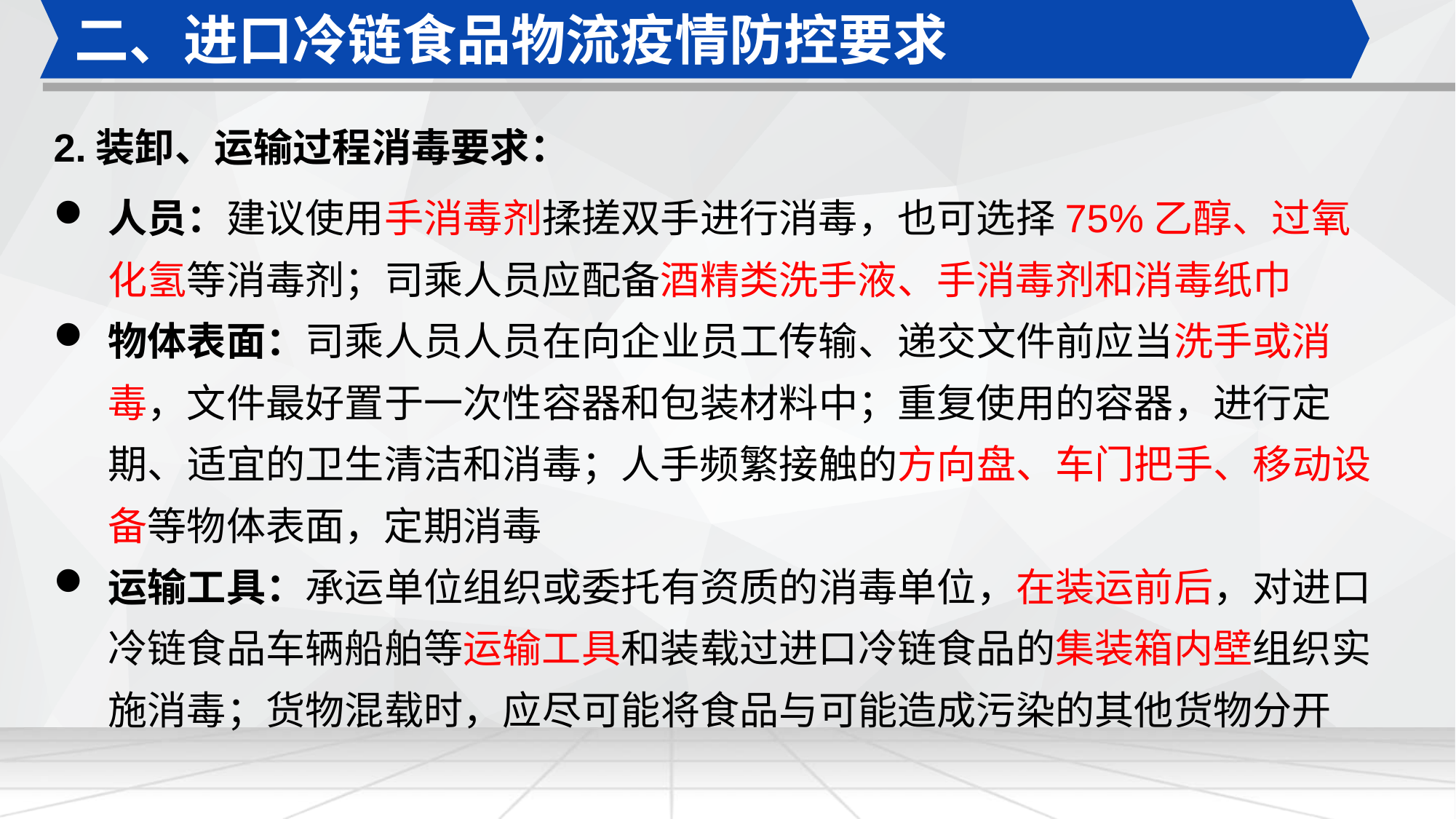

二、进口冷链食品物流疫情防控要求

2.装卸、运输过程消毒要求：
人员：建议使用手消毒剂揉搓双手进行消毒，也可选择75%乙醇、过氧化氢等消毒剂；司乘人员应配备酒精类洗手液、手消毒剂和消毒纸巾
物体表面：司乘人员人员在向企业员工传输、递交文件前应当洗手或消毒，文件最好置于一次性容器和包装材料中；重复使用的容器，进行定期、适宜的卫生清洁和消毒；人手频繁接触的方向盘、车门把手、移动设备等物体表面，定期消毒
运输工具：承运单位组织或委托有资质的消毒单位，在装运前后，对进口冷链食品车辆船舶等运输工具和装载过进口冷链食品的集装箱内壁组织实施消毒；货物混载时，应尽可能将食品与可能造成污染的其他货物分开